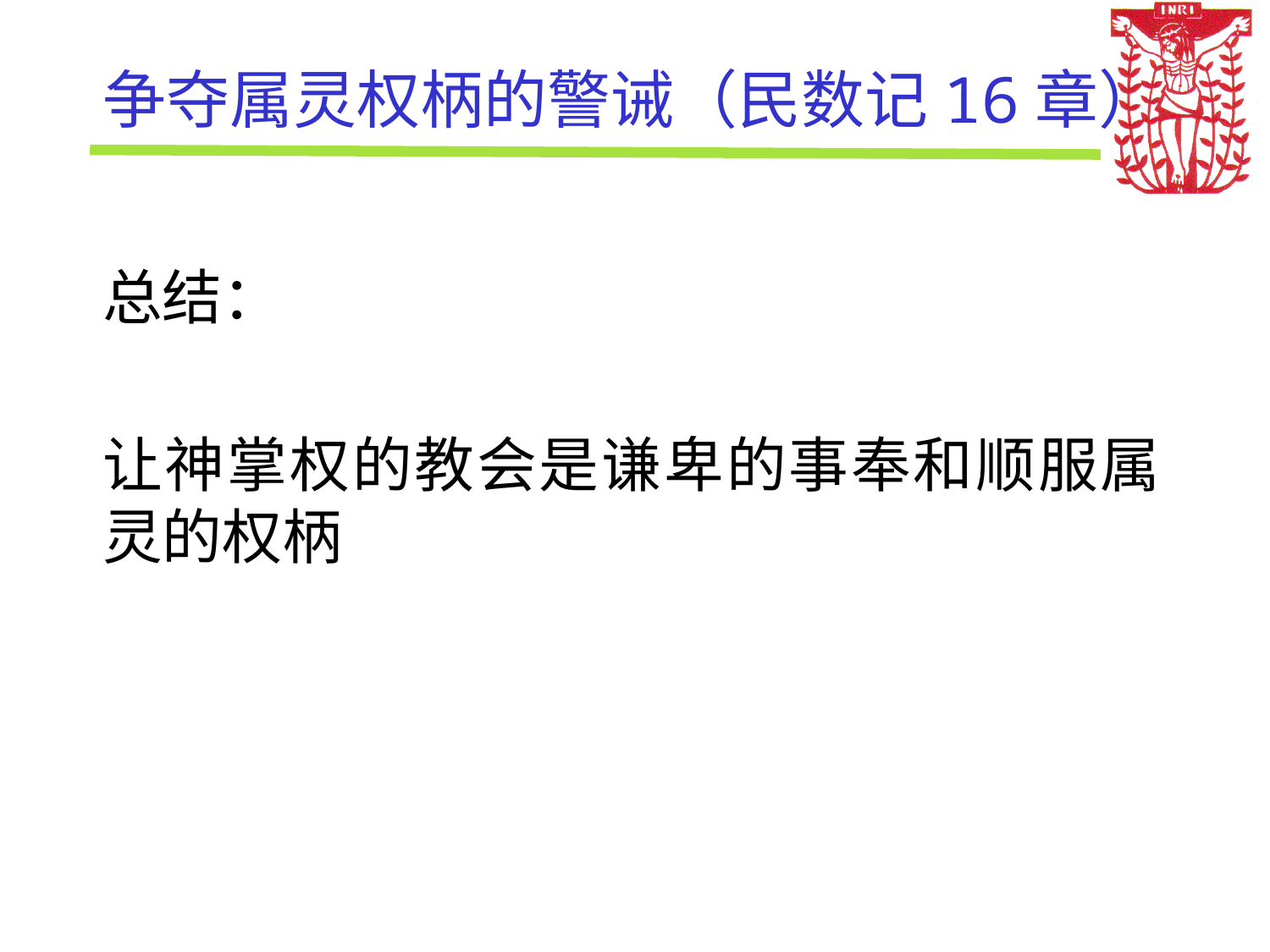

# 争夺属灵权柄的警诫（民数记16章）

总结：

让神掌权的教会是谦卑的事奉和顺服属灵的权柄